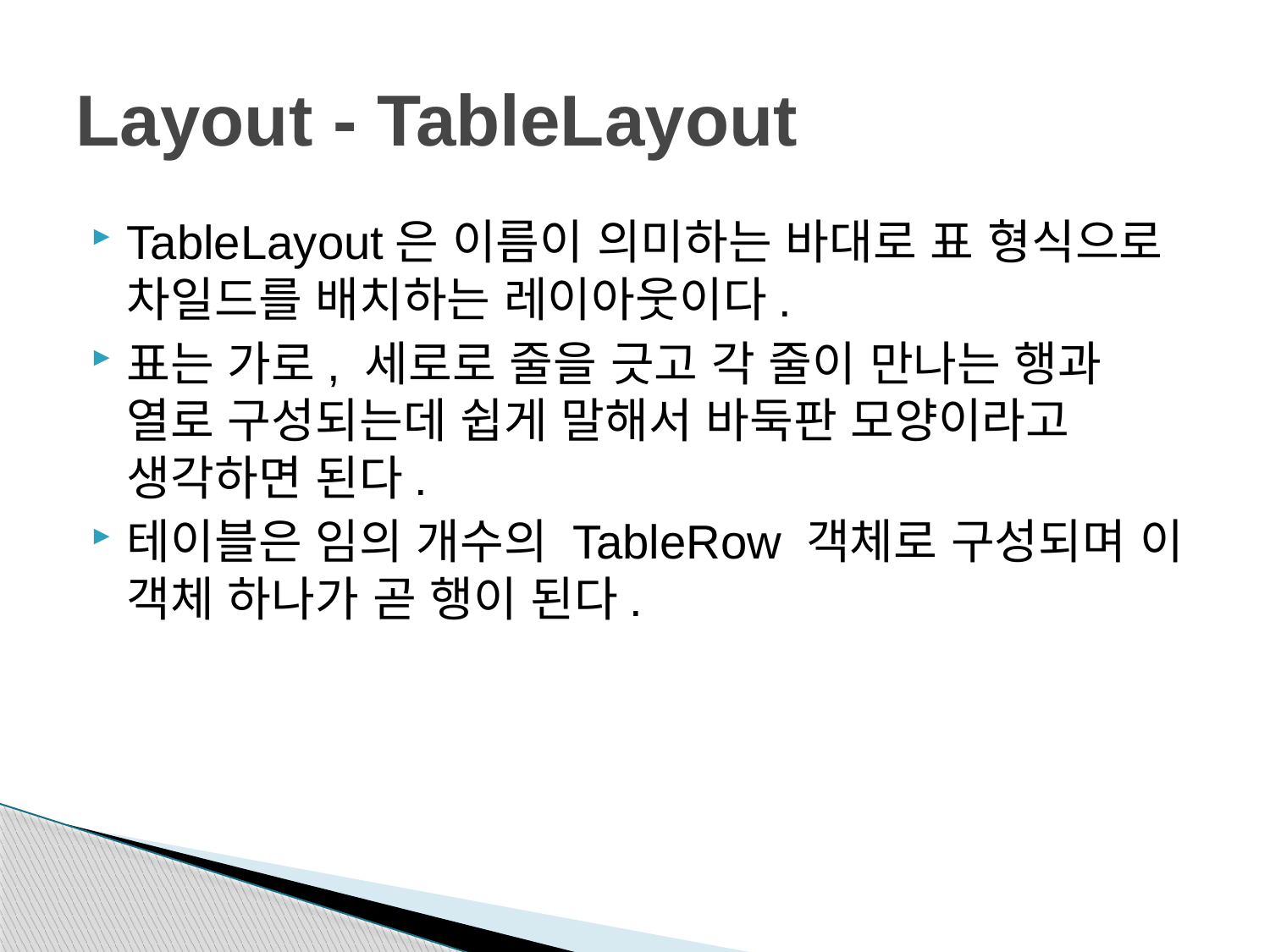

# Layout - TableLayout
TableLayout은 이름이 의미하는 바대로 표 형식으로 차일드를 배치하는 레이아웃이다.
표는 가로, 세로로 줄을 긋고 각 줄이 만나는 행과 열로 구성되는데 쉽게 말해서 바둑판 모양이라고 생각하면 된다.
테이블은 임의 개수의 TableRow 객체로 구성되며 이 객체 하나가 곧 행이 된다.